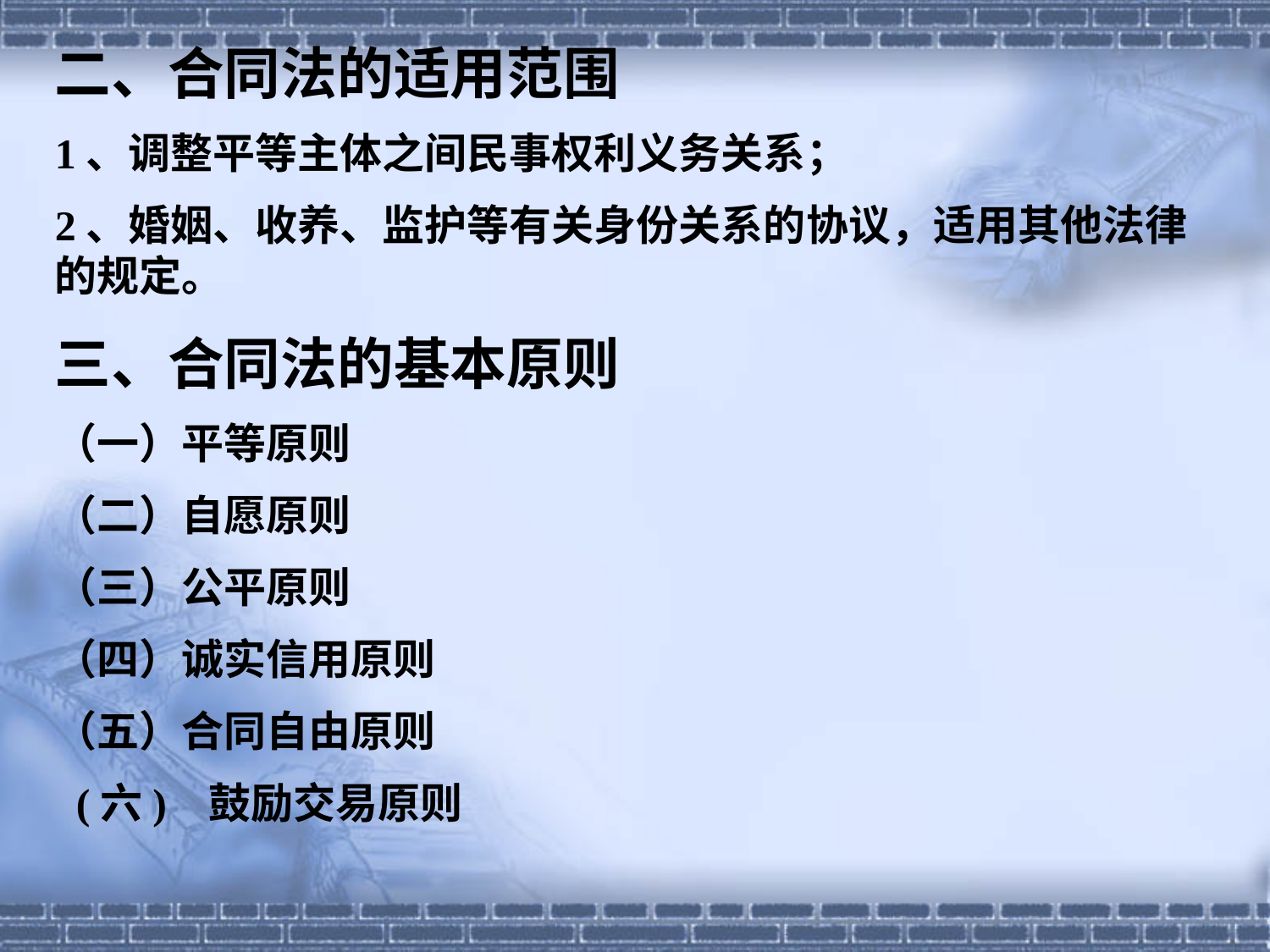

二、合同法的适用范围
1、调整平等主体之间民事权利义务关系；
2、婚姻、收养、监护等有关身份关系的协议，适用其他法律的规定。
三、合同法的基本原则
（一）平等原则
（二）自愿原则
（三）公平原则
（四）诚实信用原则
（五）合同自由原则
  (六)   鼓励交易原则